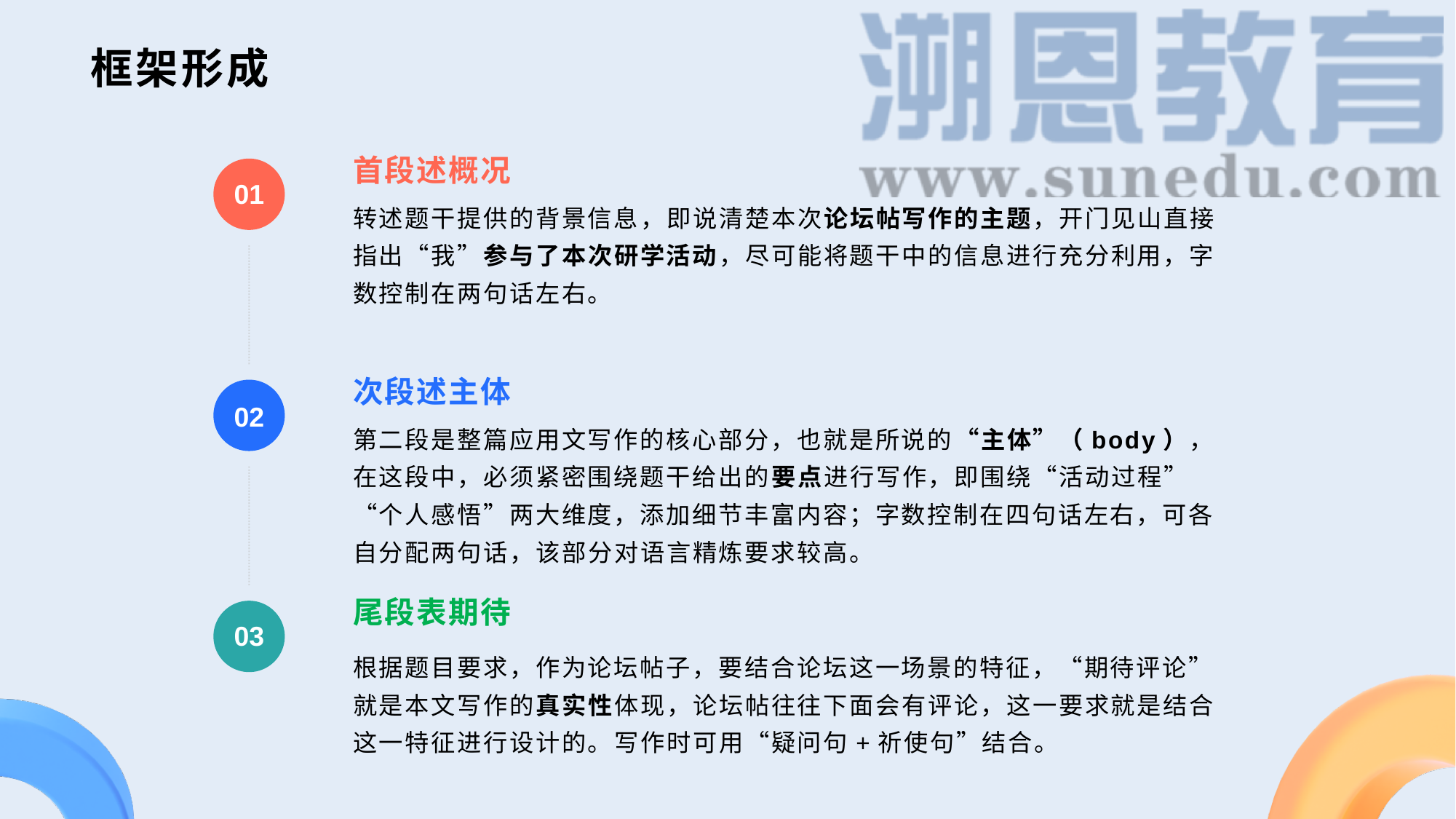

框架形成
首段述概况

01
转述题干提供的背景信息，即说清楚本次论坛帖写作的主题，开门见山直接指出“我”参与了本次研学活动，尽可能将题干中的信息进行充分利用，字数控制在两句话左右。
次段述主体

02
第二段是整篇应用文写作的核心部分，也就是所说的“主体”（body），在这段中，必须紧密围绕题干给出的要点进行写作，即围绕“活动过程”“个人感悟”两大维度，添加细节丰富内容；字数控制在四句话左右，可各自分配两句话，该部分对语言精炼要求较高。
尾段表期待

03
根据题目要求，作为论坛帖子，要结合论坛这一场景的特征，“期待评论”就是本文写作的真实性体现，论坛帖往往下面会有评论，这一要求就是结合这一特征进行设计的。写作时可用“疑问句+祈使句”结合。